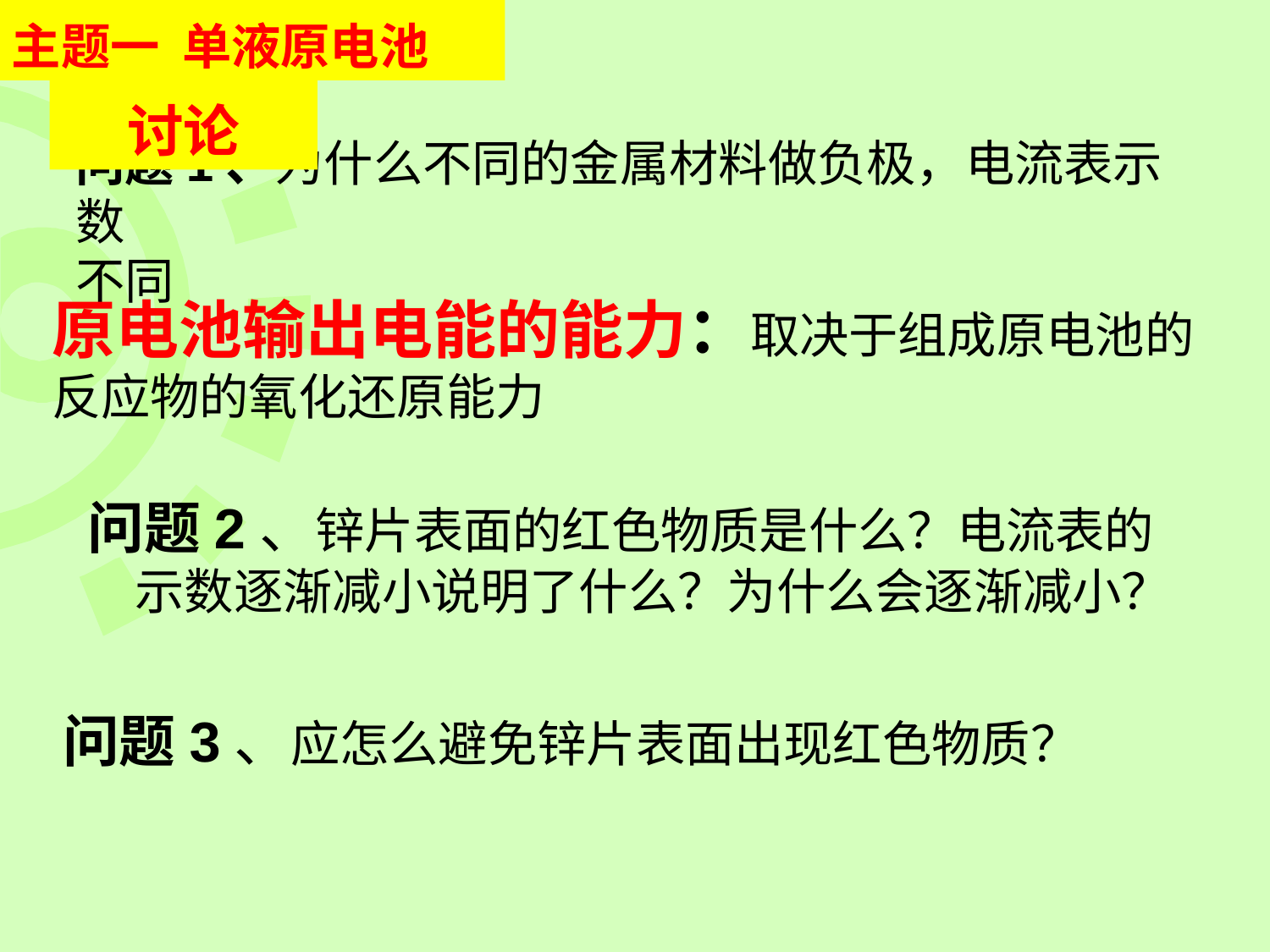

主题一  单液原电池
讨论
# 问题1、为什么不同的金属材料做负极，电流表示数 不同
原电池输出电能的能力：取决于组成原电池的反应物的氧化还原能力
问题2、锌片表面的红色物质是什么？电流表的示数逐渐减小说明了什么？为什么会逐渐减小？
问题3、应怎么避免锌片表面出现红色物质？